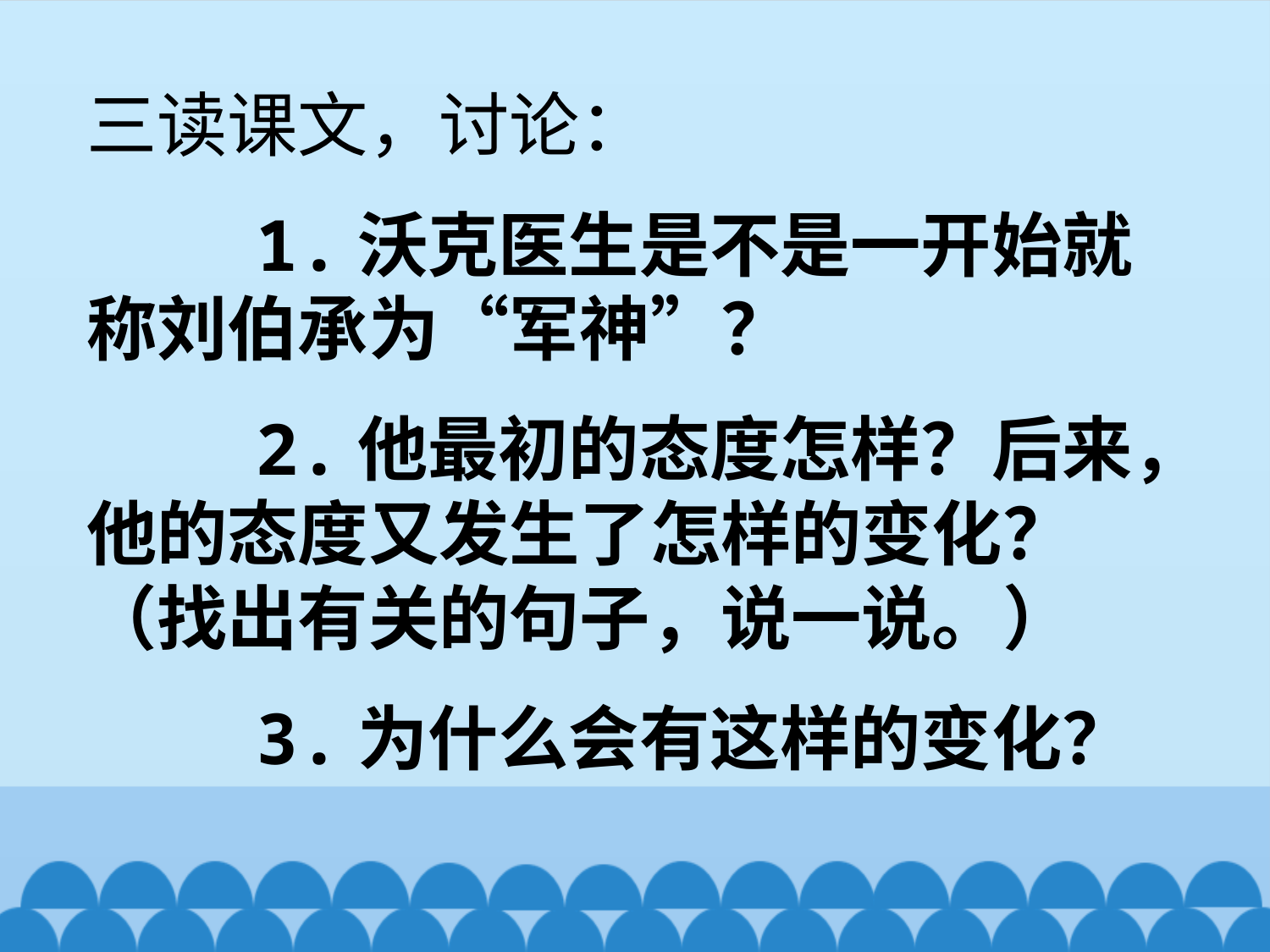

三读课文，讨论：
    1.沃克医生是不是一开始就称刘伯承为“军神”？
    2.他最初的态度怎样？后来，他的态度又发生了怎样的变化？（找出有关的句子，说一说。）
    3.为什么会有这样的变化？